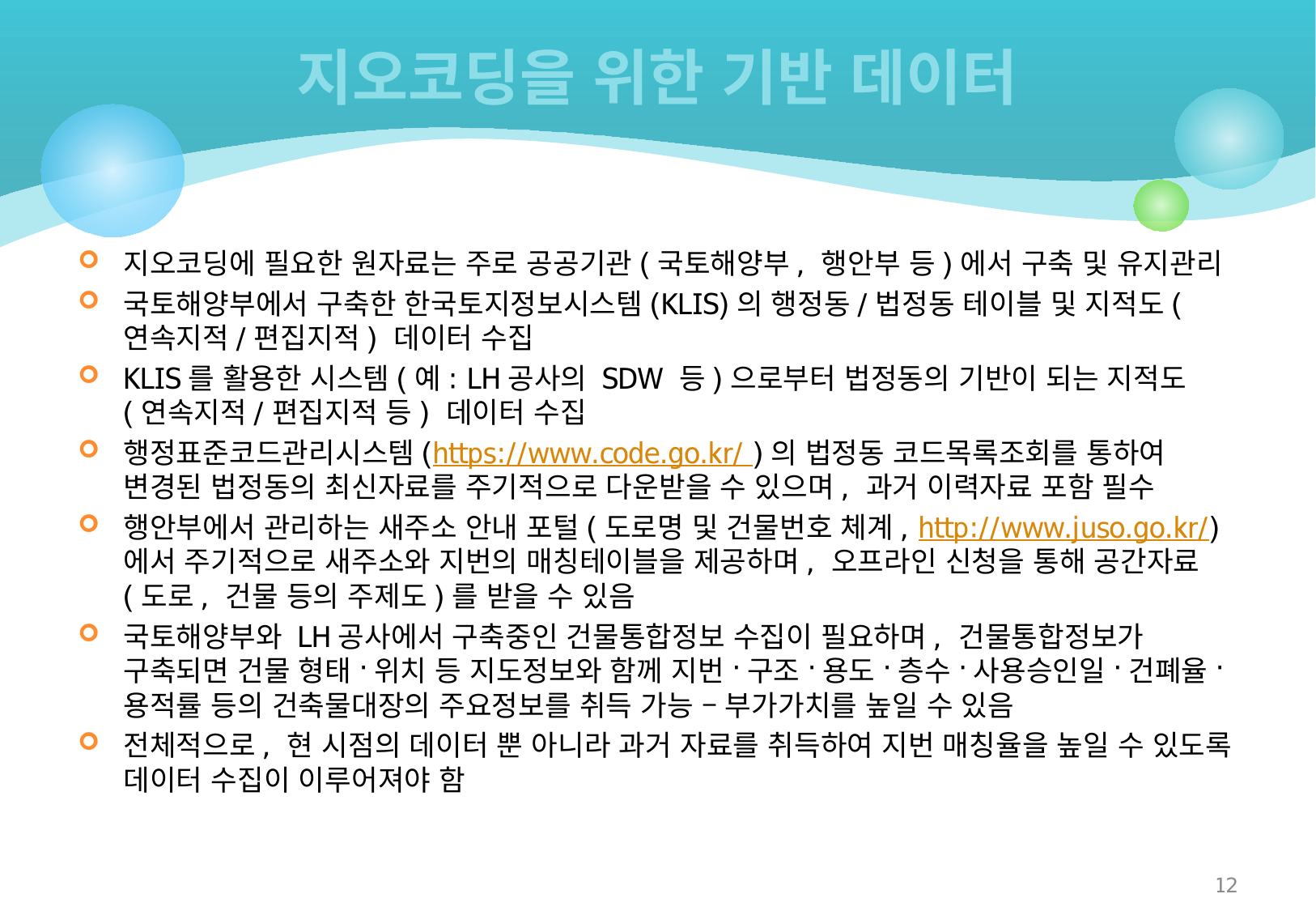

# 지오코딩을 위한 기반 데이터
지오코딩에 필요한 원자료는 주로 공공기관(국토해양부, 행안부 등)에서 구축 및 유지관리
국토해양부에서 구축한 한국토지정보시스템(KLIS)의 행정동/법정동 테이블 및 지적도(연속지적/편집지적) 데이터 수집
KLIS를 활용한 시스템(예: LH공사의 SDW 등)으로부터 법정동의 기반이 되는 지적도(연속지적/편집지적 등) 데이터 수집
행정표준코드관리시스템(https://www.code.go.kr/ )의 법정동 코드목록조회를 통하여 변경된 법정동의 최신자료를 주기적으로 다운받을 수 있으며, 과거 이력자료 포함 필수
행안부에서 관리하는 새주소 안내 포털(도로명 및 건물번호 체계, http://www.juso.go.kr/)에서 주기적으로 새주소와 지번의 매칭테이블을 제공하며, 오프라인 신청을 통해 공간자료(도로, 건물 등의 주제도)를 받을 수 있음
국토해양부와 LH공사에서 구축중인 건물통합정보 수집이 필요하며, 건물통합정보가 구축되면 건물 형태·위치 등 지도정보와 함께 지번·구조·용도·층수·사용승인일·건폐율·용적률 등의 건축물대장의 주요정보를 취득 가능 – 부가가치를 높일 수 있음
전체적으로, 현 시점의 데이터 뿐 아니라 과거 자료를 취득하여 지번 매칭율을 높일 수 있도록 데이터 수집이 이루어져야 함
12